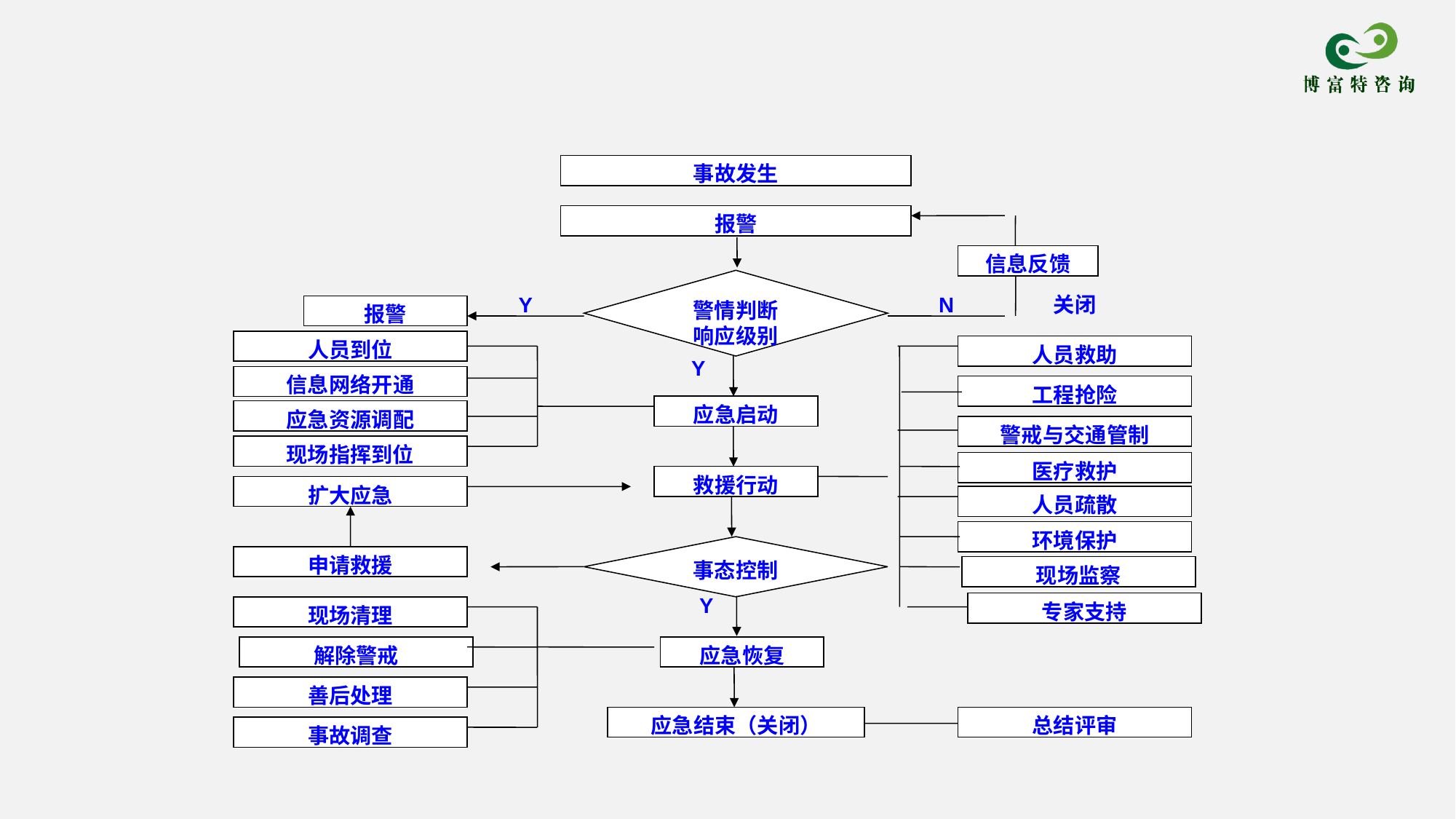

事故发生
报警

信息反馈
警情判断
响应级别

Y
N
关闭
报警

人员到位
人员救助

Y

信息网络开通
工程抢险

应急启动
应急资源调配

警戒与交通管制

现场指挥到位

医疗救护
救援行动

扩大应急

人员疏散

环境保护
事态控制

申请救援
现场监察

Y
专家支持

现场清理

解除警戒
应急恢复

善后处理

应急结束（关闭）
总结评审
事故调查